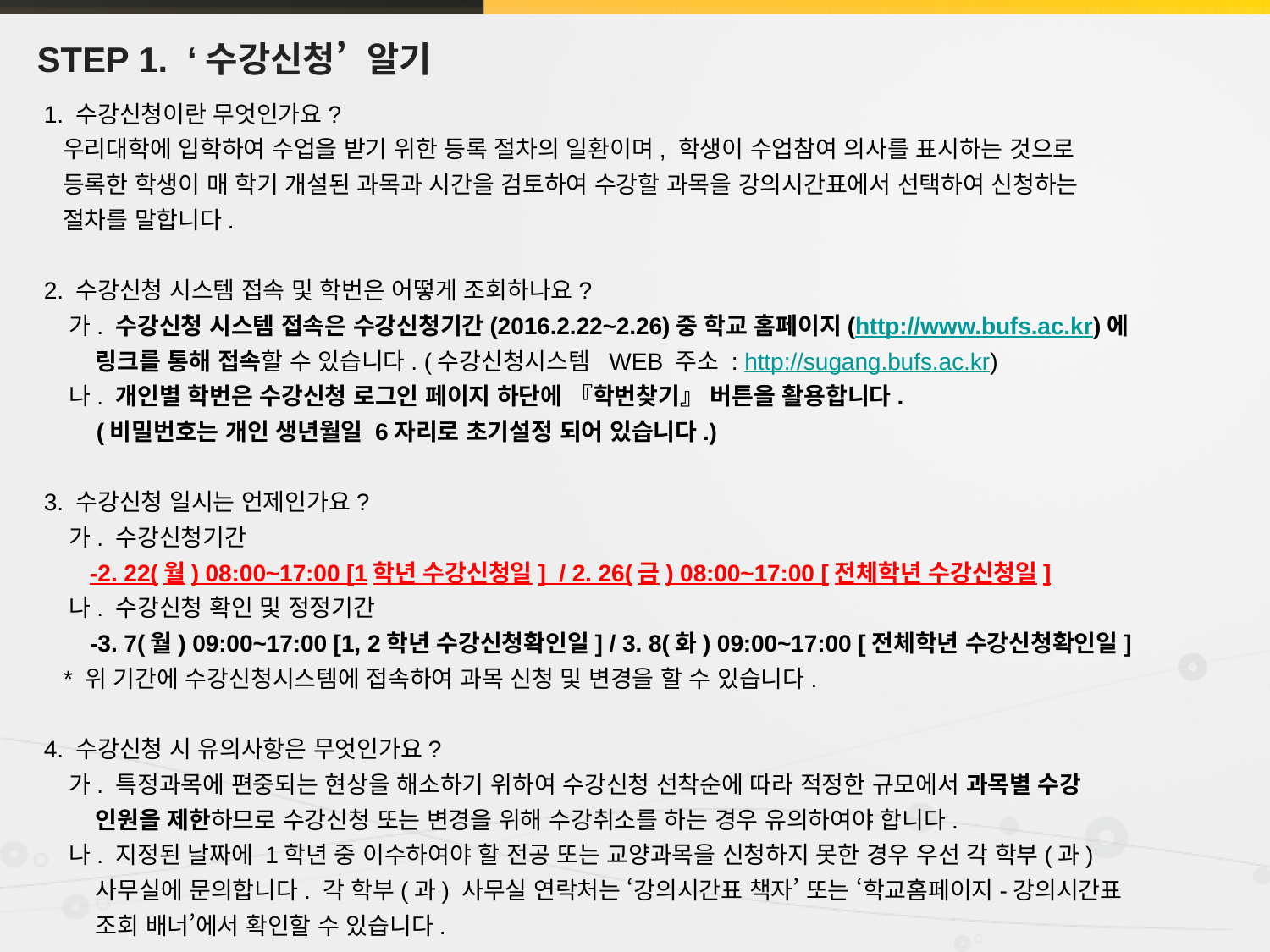

# STEP 1.  ‘수강신청’  알기
 1. 수강신청이란 무엇인가요?
   우리대학에 입학하여 수업을 받기 위한 등록 절차의 일환이며, 학생이 수업참여 의사를 표시하는 것으로
   등록한 학생이 매 학기 개설된 과목과 시간을 검토하여 수강할 과목을 강의시간표에서 선택하여 신청하는
   절차를 말합니다.

 2. 수강신청 시스템 접속 및 학번은 어떻게 조회하나요?
    가. 수강신청 시스템 접속은 수강신청기간(2016.2.22~2.26)중 학교 홈페이지(http://www.bufs.ac.kr)에
        링크를 통해 접속할 수 있습니다. (수강신청시스템  WEB 주소 : http://sugang.bufs.ac.kr)
    나. 개인별 학번은 수강신청 로그인 페이지 하단에 『학번찾기』 버튼을 활용합니다.
         (비밀번호는 개인 생년월일 6자리로 초기설정 되어 있습니다.)

 3. 수강신청 일시는 언제인가요?
    가. 수강신청기간
        -2. 22(월) 08:00~17:00 [1학년 수강신청일]  / 2. 26(금) 08:00~17:00 [전체학년 수강신청일]
    나. 수강신청 확인 및 정정기간
        -3. 7(월) 09:00~17:00 [1, 2학년 수강신청확인일] / 3. 8(화) 09:00~17:00 [전체학년 수강신청확인일]
    * 위 기간에 수강신청시스템에 접속하여 과목 신청 및 변경을 할 수 있습니다.

 4. 수강신청 시 유의사항은 무엇인가요?
    가. 특정과목에 편중되는 현상을 해소하기 위하여 수강신청 선착순에 따라 적정한 규모에서 과목별 수강
        인원을 제한하므로 수강신청 또는 변경을 위해 수강취소를 하는 경우 유의하여야 합니다.
    나. 지정된 날짜에 1학년 중 이수하여야 할 전공 또는 교양과목을 신청하지 못한 경우 우선 각 학부(과)
        사무실에 문의합니다. 각 학부(과) 사무실 연락처는 ‘강의시간표 책자’ 또는 ‘학교홈페이지-강의시간표
        조회 배너’에서 확인할 수 있습니다.